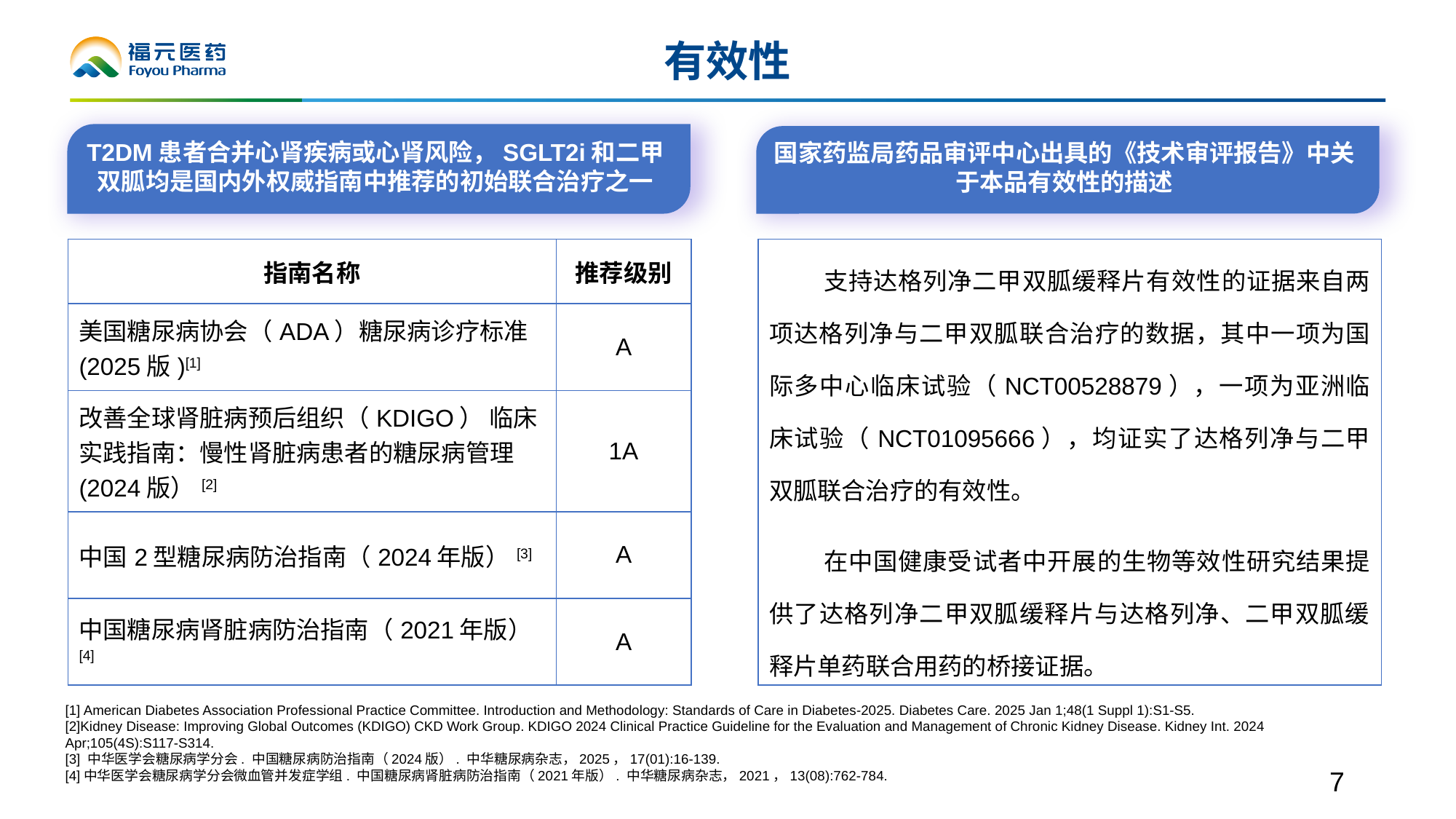

有效性
T2DM患者合并心肾疾病或心肾风险，SGLT2i和二甲双胍均是国内外权威指南中推荐的初始联合治疗之一
国家药监局药品审评中心出具的《技术审评报告》中关于本品有效性的描述
| 指南名称 | 推荐级别 |
| --- | --- |
| 美国糖尿病协会（ADA）糖尿病诊疗标准(2025版)[1] | A |
| 改善全球肾脏病预后组织（KDIGO） 临床实践指南：慢性肾脏病患者的糖尿病管理(2024版）[2] | 1A |
| 中国2型糖尿病防治指南（2024年版）[3] | A |
| 中国糖尿病肾脏病防治指南（2021年版）[4] | A |
| 支持达格列净二甲双胍缓释片有效性的证据来自两项达格列净与二甲双胍联合治疗的数据，其中一项为国际多中心临床试验（NCT00528879），一项为亚洲临床试验（NCT01095666），均证实了达格列净与二甲双胍联合治疗的有效性。 在中国健康受试者中开展的生物等效性研究结果提供了达格列净二甲双胍缓释片与达格列净、二甲双胍缓释片单药联合用药的桥接证据。 |
| --- |
[1] American Diabetes Association Professional Practice Committee. Introduction and Methodology: Standards of Care in Diabetes-2025. Diabetes Care. 2025 Jan 1;48(1 Suppl 1):S1-S5.
[2]Kidney Disease: Improving Global Outcomes (KDIGO) CKD Work Group. KDIGO 2024 Clinical Practice Guideline for the Evaluation and Management of Chronic Kidney Disease. Kidney Int. 2024 Apr;105(4S):S117-S314.
[3] 中华医学会糖尿病学分会. 中国糖尿病防治指南（2024版）. 中华糖尿病杂志，2025，17(01):16-139.
[4]中华医学会糖尿病学分会微血管并发症学组. 中国糖尿病肾脏病防治指南（2021年版）. 中华糖尿病杂志，2021，13(08):762-784.
7